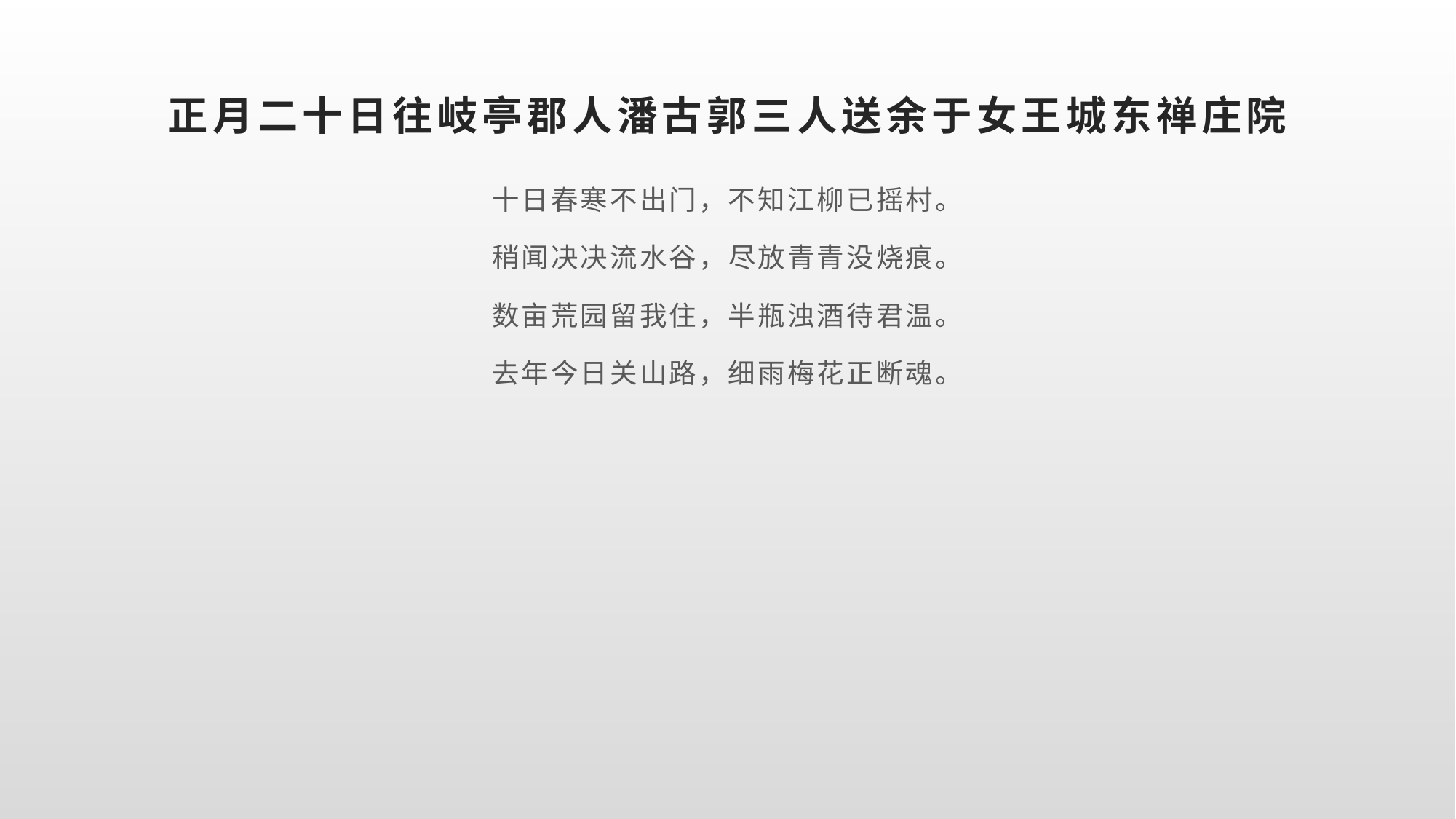

# 正月二十日往岐亭郡人潘古郭三人送余于女王城东禅庄院
十日春寒不出门，不知江柳已摇村。
稍闻决决流水谷，尽放青青没烧痕。
数亩荒园留我住，半瓶浊酒待君温。
去年今日关山路，细雨梅花正断魂。